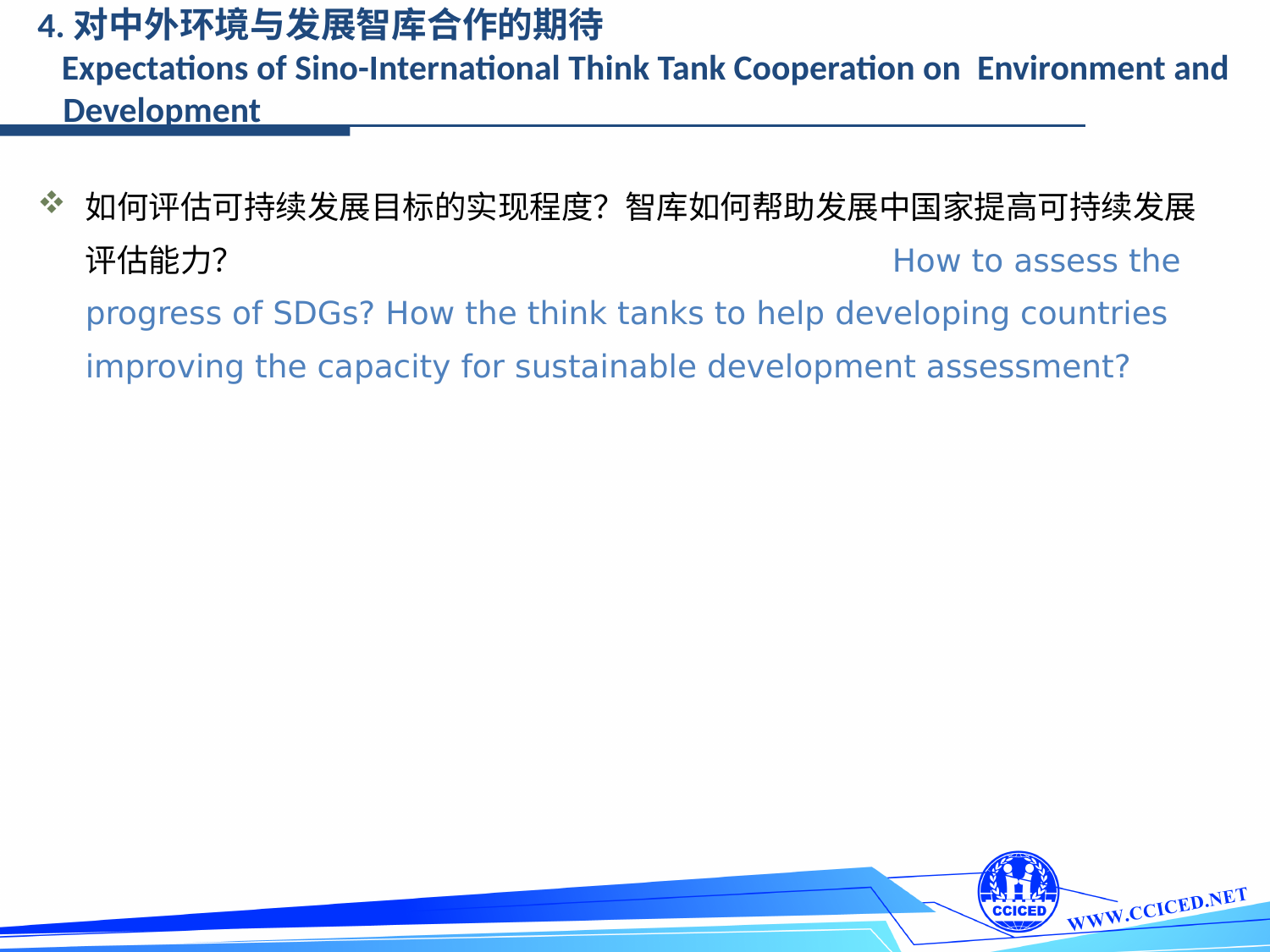

4.对中外环境与发展智库合作的期待
   Expectations of Sino-International Think Tank Cooperation on  Environment and Development

如何评估可持续发展目标的实现程度？智库如何帮助发展中国家提高可持续发展评估能力？                                                                                         How to assess the progress of SDGs? How the think tanks to help developing countries improving the capacity for sustainable development assessment?